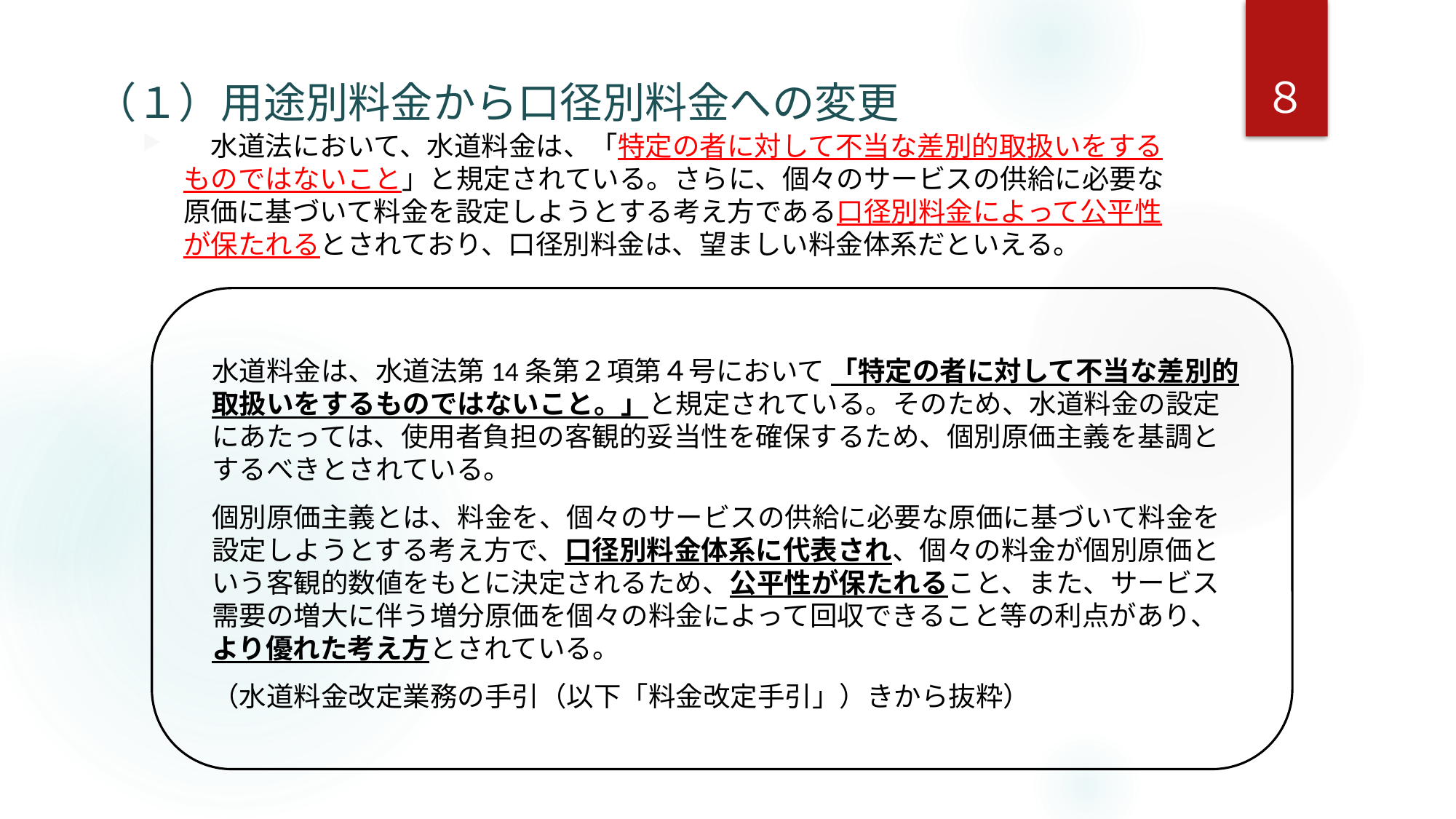

（１）用途別料金から口径別料金への変更
８
　水道法において、水道料金は、「特定の者に対して不当な差別的取扱いをするものではないこと」と規定されている。さらに、個々のサービスの供給に必要な原価に基づいて料金を設定しようとする考え方である口径別料金によって公平性が保たれるとされており、口径別料金は、望ましい料金体系だといえる。

水道料金は、水道法第14条第２項第４号において 「特定の者に対して不当な差別的取扱いをするものではないこと。」と規定されている。そのため、水道料金の設定にあたっては、使用者負担の客観的妥当性を確保するため、個別原価主義を基調とするべきとされている。
個別原価主義とは、料金を、個々のサービスの供給に必要な原価に基づいて料金を設定しようとする考え方で、口径別料金体系に代表され、個々の料金が個別原価という客観的数値をもとに決定されるため、公平性が保たれること、また、サービス需要の増大に伴う増分原価を個々の料金によって回収できること等の利点があり、より優れた考え方とされている。
（水道料金改定業務の手引（以下「料金改定手引」）きから抜粋）